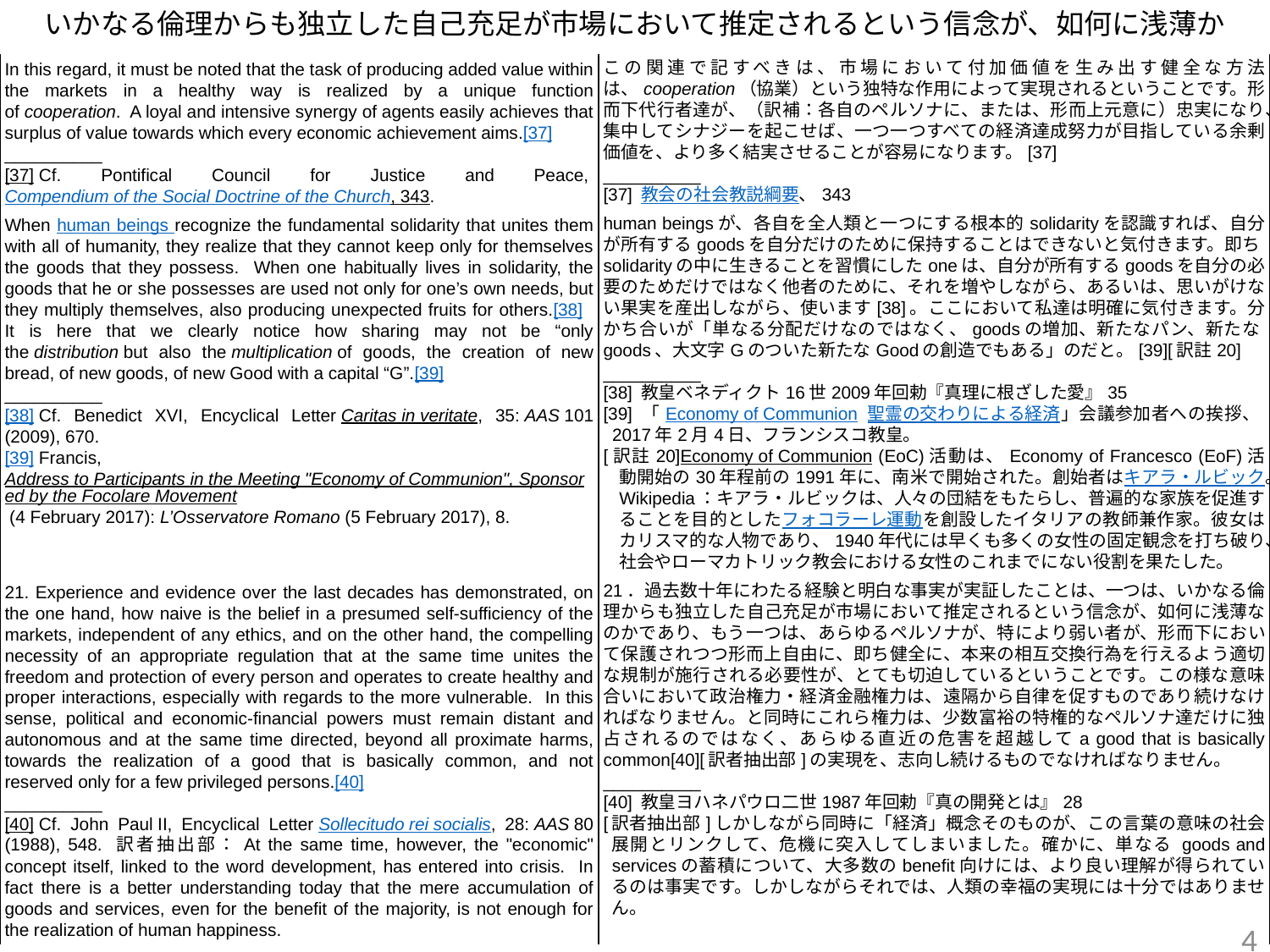

# いかなる倫理からも独立した自己充足が市場において推定されるという信念が、如何に浅薄か
| In this regard, it must be noted that the task of producing added value within the markets in a healthy way is realized by a unique function of cooperation. A loyal and intensive synergy of agents easily achieves that surplus of value towards which every economic achievement aims.[37]  \_\_\_\_\_\_\_\_\_\_ [37] Cf. Pontifical Council for Justice and Peace, Compendium of the Social Doctrine of the Church, 343. | この関連で記すべきは、市場において付加価値を生み出す健全な方法は、cooperation（協業）という独特な作用によって実現されるということです。形而下代行者達が、（訳補：各自のペルソナに、または、形而上元意に）忠実になり、集中してシナジーを起こせば、一つ一つすべての経済達成努力が目指している余剰価値を、より多く結実させることが容易になります。[37] \_\_\_\_\_\_\_\_\_\_ [37] 教会の社会教説綱要、343 |
| --- | --- |
| When human beings recognize the fundamental solidarity that unites them with all of humanity, they realize that they cannot keep only for themselves the goods that they possess. When one habitually lives in solidarity, the goods that he or she possesses are used not only for one’s own needs, but they multiply themselves, also producing unexpected fruits for others.[38]  It is here that we clearly notice how sharing may not be “only the distribution but also the multiplication of goods, the creation of new bread, of new goods, of new Good with a capital “G”.[39] \_\_\_\_\_\_\_\_\_\_ [38] Cf. Benedict XVI, Encyclical Letter Caritas in veritate, 35: AAS 101 (2009), 670. [39] Francis, Address to Participants in the Meeting "Economy of Communion", Sponsored by the Focolare Movement (4 February 2017): L’Osservatore Romano (5 February 2017), 8. | human beingsが、各自を全人類と一つにする根本的solidarityを認識すれば、自分が所有するgoodsを自分だけのために保持することはできないと気付きます。即ちsolidarityの中に生きることを習慣にしたoneは、自分が所有するgoodsを自分の必要のためだけではなく他者のために、それを増やしながら、あるいは、思いがけない果実を産出しながら、使います[38]。ここにおいて私達は明確に気付きます。分かち合いが「単なる分配だけなのではなく、goodsの増加、新たなパン、新たなgoods、大文字Gのついた新たなGoodの創造でもある」のだと。[39][訳註20] \_\_\_\_\_\_\_\_\_\_ [38] 教皇ベネディクト16世2009年回勅『真理に根ざした愛』35 [39] 「Economy of Communion 聖霊の交わりによる経済」会議参加者への挨拶、2017年2月4日、フランシスコ教皇。 [訳註20]Economy of Communion (EoC)活動は、Economy of Francesco (EoF)活動開始の30年程前の1991年に、南米で開始された。創始者はキアラ・ルビック。Wikipedia：キアラ・ルビックは、人々の団結をもたらし、普遍的な家族を促進することを目的としたフォコラーレ運動を創設したイタリアの教師兼作家。彼女はカリスマ的な人物であり、1940年代には早くも多くの女性の固定観念を打ち破り、社会やローマカトリック教会における女性のこれまでにない役割を果たした。 |
| 21. Experience and evidence over the last decades has demonstrated, on the one hand, how naive is the belief in a presumed self-sufficiency of the markets, independent of any ethics, and on the other hand, the compelling necessity of an appropriate regulation that at the same time unites the freedom and protection of every person and operates to create healthy and proper interactions, especially with regards to the more vulnerable. In this sense, political and economic-financial powers must remain distant and autonomous and at the same time directed, beyond all proximate harms, towards the realization of a good that is basically common, and not reserved only for a few privileged persons.[40]  \_\_\_\_\_\_\_\_\_\_ [40] Cf. John Paul II, Encyclical Letter Sollecitudo rei socialis, 28: AAS 80 (1988), 548. 訳者抽出部：At the same time, however, the "economic" concept itself, linked to the word development, has entered into crisis. In fact there is a better understanding today that the mere accumulation of goods and services, even for the benefit of the majority, is not enough for the realization of human happiness. | 21．過去数十年にわたる経験と明白な事実が実証したことは、一つは、いかなる倫理からも独立した自己充足が市場において推定されるという信念が、如何に浅薄なのかであり、もう一つは、あらゆるペルソナが、特により弱い者が、形而下において保護されつつ形而上自由に、即ち健全に、本来の相互交換行為を行えるよう適切な規制が施行される必要性が、とても切迫しているということです。この様な意味合いにおいて政治権力・経済金融権力は、遠隔から自律を促すものであり続けなければなりません。と同時にこれら権力は、少数富裕の特権的なペルソナ達だけに独占されるのではなく、あらゆる直近の危害を超越してa good that is basically common[40][訳者抽出部]の実現を、志向し続けるものでなければなりません。 \_\_\_\_\_\_\_\_\_\_ [40] 教皇ヨハネパウロ二世1987年回勅『真の開発とは』28 [訳者抽出部]しかしながら同時に「経済」概念そのものが、この言葉の意味の社会展開とリンクして、危機に突入してしまいました。確かに、単なる goods and servicesの蓄積について、大多数のbenefit向けには、より良い理解が得られているのは事実です。しかしながらそれでは、人類の幸福の実現には十分ではありません。 |
4